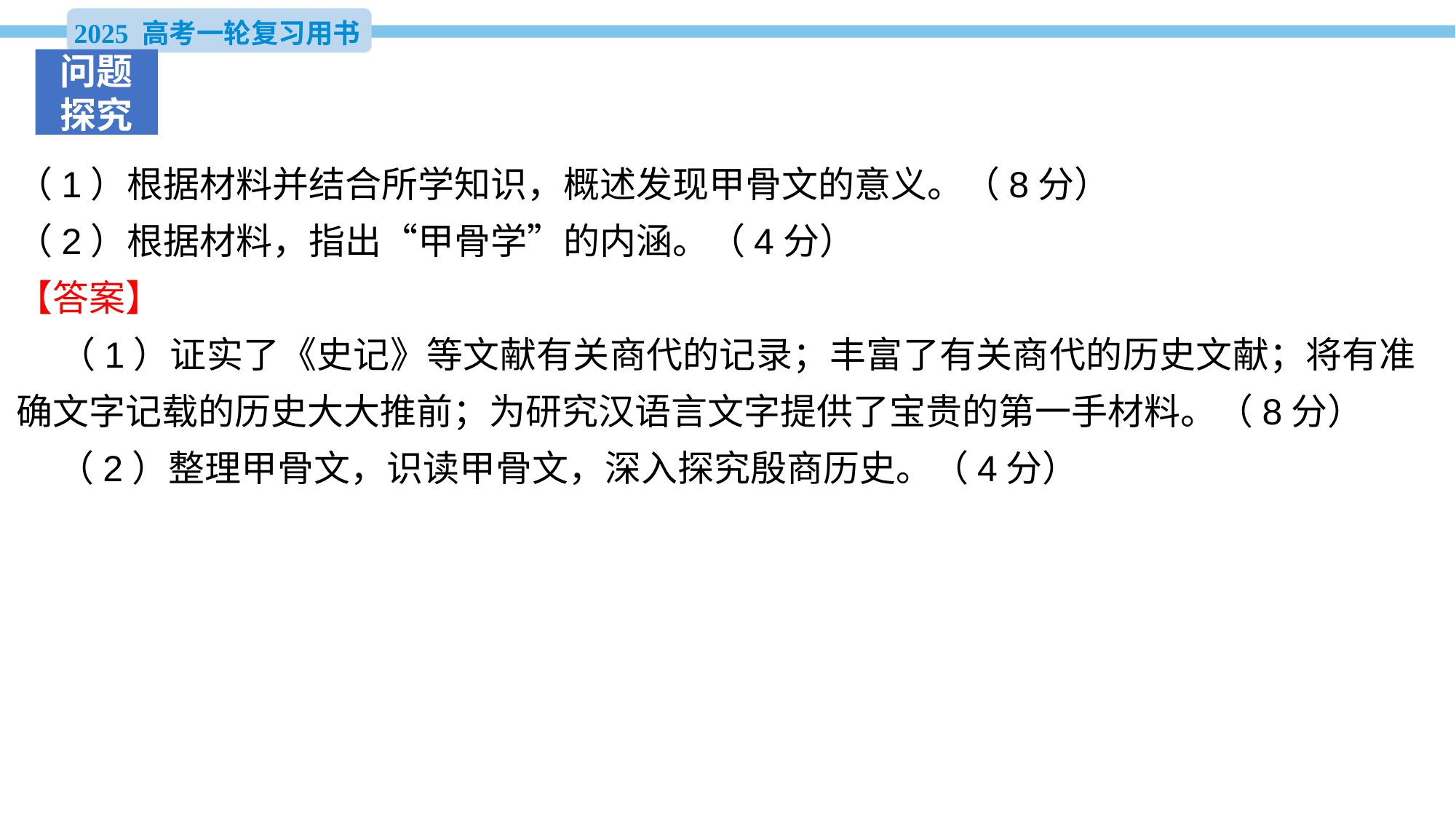

问题探究
（1）根据材料并结合所学知识，概述发现甲骨文的意义。（8分）
（2）根据材料，指出“甲骨学”的内涵。（4分）
【答案】
    （1）证实了《史记》等文献有关商代的记录；丰富了有关商代的历史文献；将有准确文字记载的历史大大推前；为研究汉语言文字提供了宝贵的第一手材料。（8分）
    （2）整理甲骨文，识读甲骨文，深入探究殷商历史。（4分）